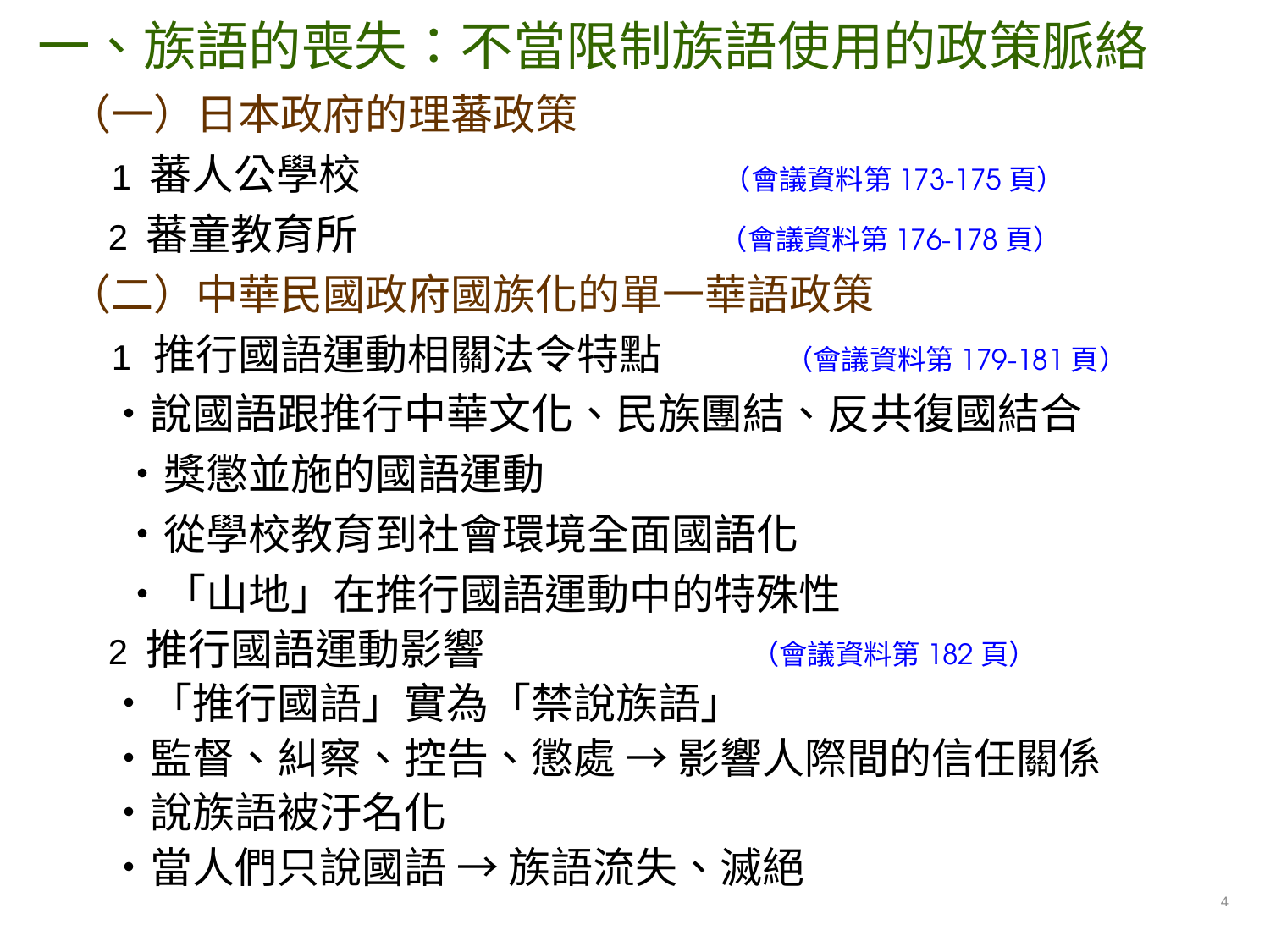

一、族語的喪失：不當限制族語使用的政策脈絡
（一）日本政府的理蕃政策
  1 蕃人公學校                                      （會議資料第173-175頁）
    2 蕃童教育所                                      （會議資料第176-178頁）
（二）中華民國政府國族化的單一華語政策
  1 推行國語運動相關法令特點             （會議資料第179-181頁）
   ・說國語跟推行中華文化、民族團結、反共復國結合
　 ・獎懲並施的國語運動
　 ・從學校教育到社會環境全面國語化
　 ・「山地」在推行國語運動中的特殊性
    2 推行國語運動影響                            （會議資料第182頁）
   ・「推行國語」實為「禁說族語」
   ・監督、糾察、控告、懲處 → 影響人際間的信任關係
   ・說族語被汙名化
   ・當人們只說國語 → 族語流失、滅絕
4